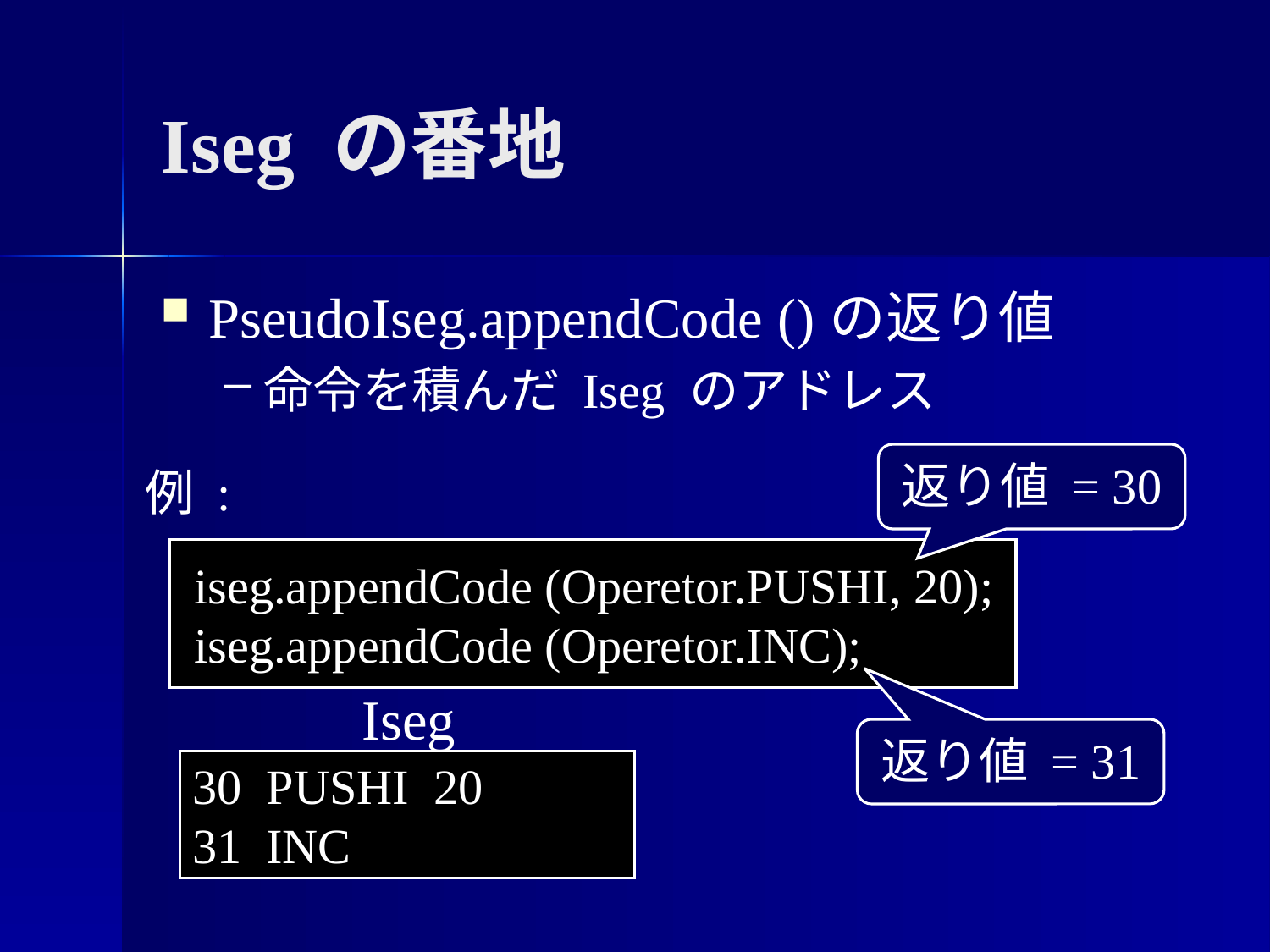

Iseg の番地
PseudoIseg.appendCode ()の返り値
命令を積んだ Iseg のアドレス
返り値 = 30
例 :
 iseg.appendCode (Operetor.PUSHI, 20);
 iseg.appendCode (Operetor.INC);
Iseg
30  PUSHI  20
31  INC
返り値 = 31